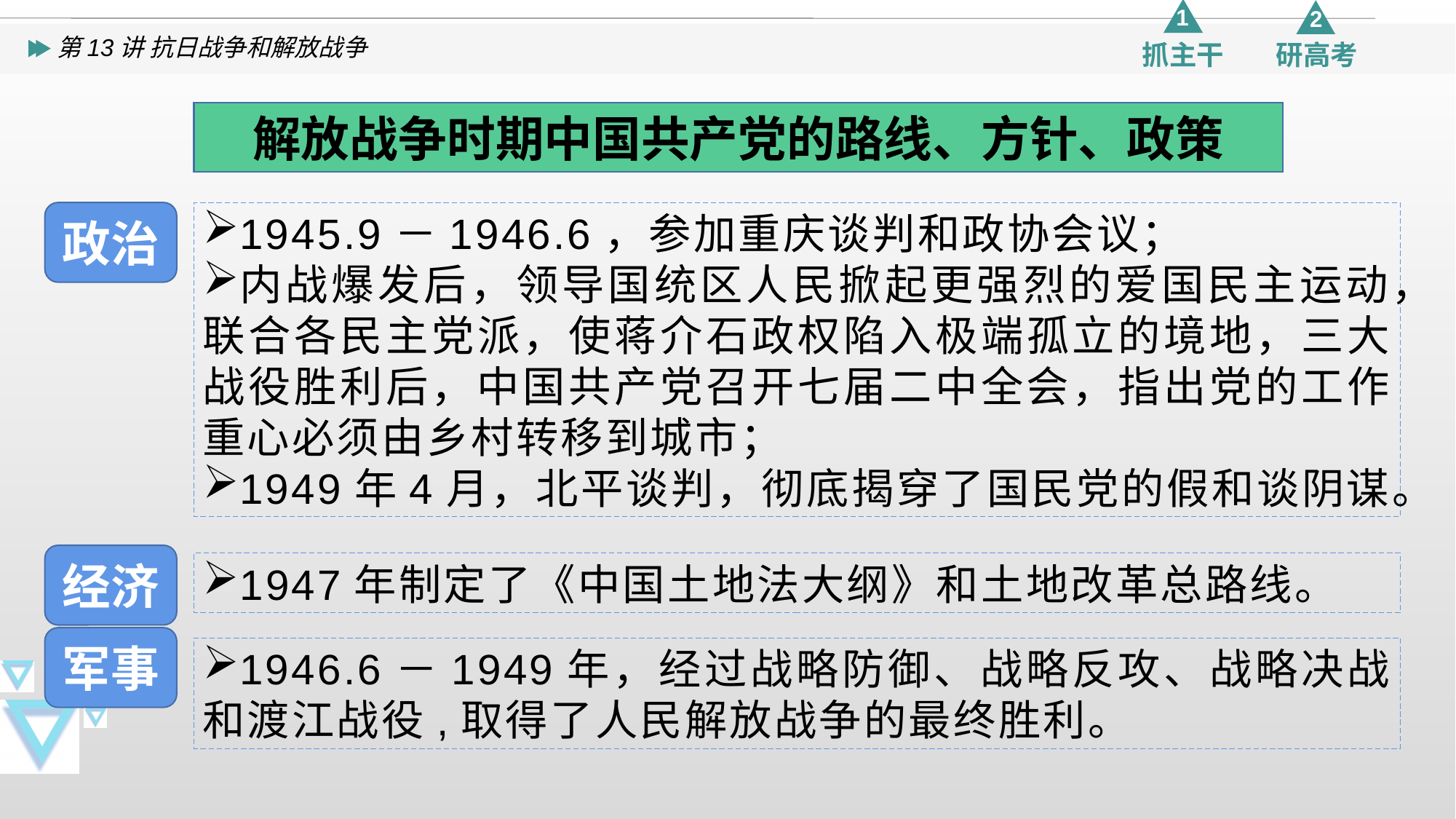

解放战争时期中国共产党的路线、方针、政策
政治
1945.9－1946.6，参加重庆谈判和政协会议；
内战爆发后，领导国统区人民掀起更强烈的爱国民主运动，联合各民主党派，使蒋介石政权陷入极端孤立的境地，三大战役胜利后，中国共产党召开七届二中全会，指出党的工作重心必须由乡村转移到城市；
1949年4月，北平谈判，彻底揭穿了国民党的假和谈阴谋。
经济
1947年制定了《中国土地法大纲》和土地改革总路线。
军事
1946.6－1949年，经过战略防御、战略反攻、战略决战和渡江战役,取得了人民解放战争的最终胜利。